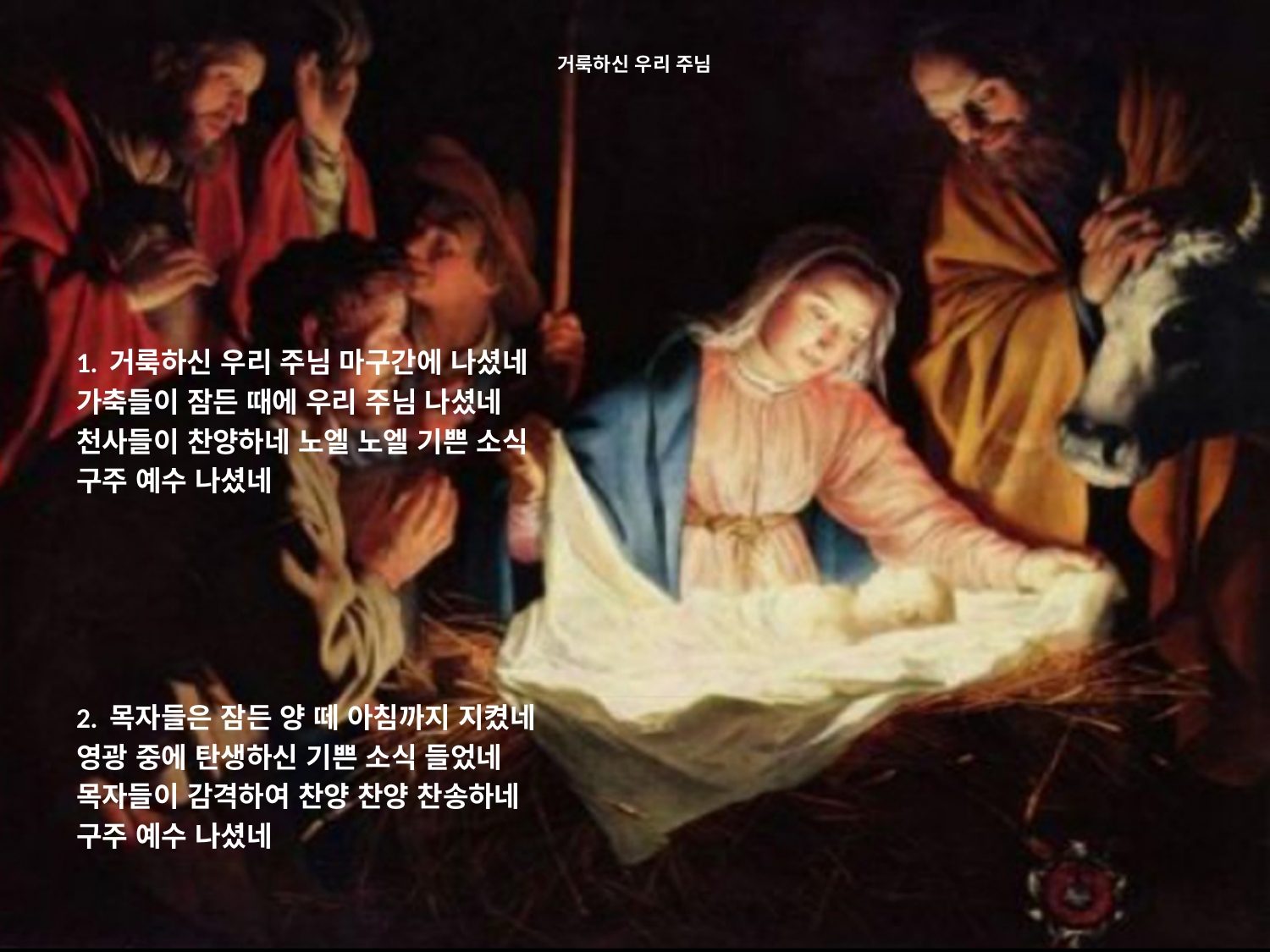

# 거룩하신 우리 주님
1. 거룩하신 우리 주님 마구간에 나셨네
가축들이 잠든 때에 우리 주님 나셨네
천사들이 찬양하네 노엘 노엘 기쁜 소식
구주 예수 나셨네

2. 목자들은 잠든 양 떼 아침까지 지켰네
영광 중에 탄생하신 기쁜 소식 들었네
목자들이 감격하여 찬양 찬양 찬송하네
구주 예수 나셨네